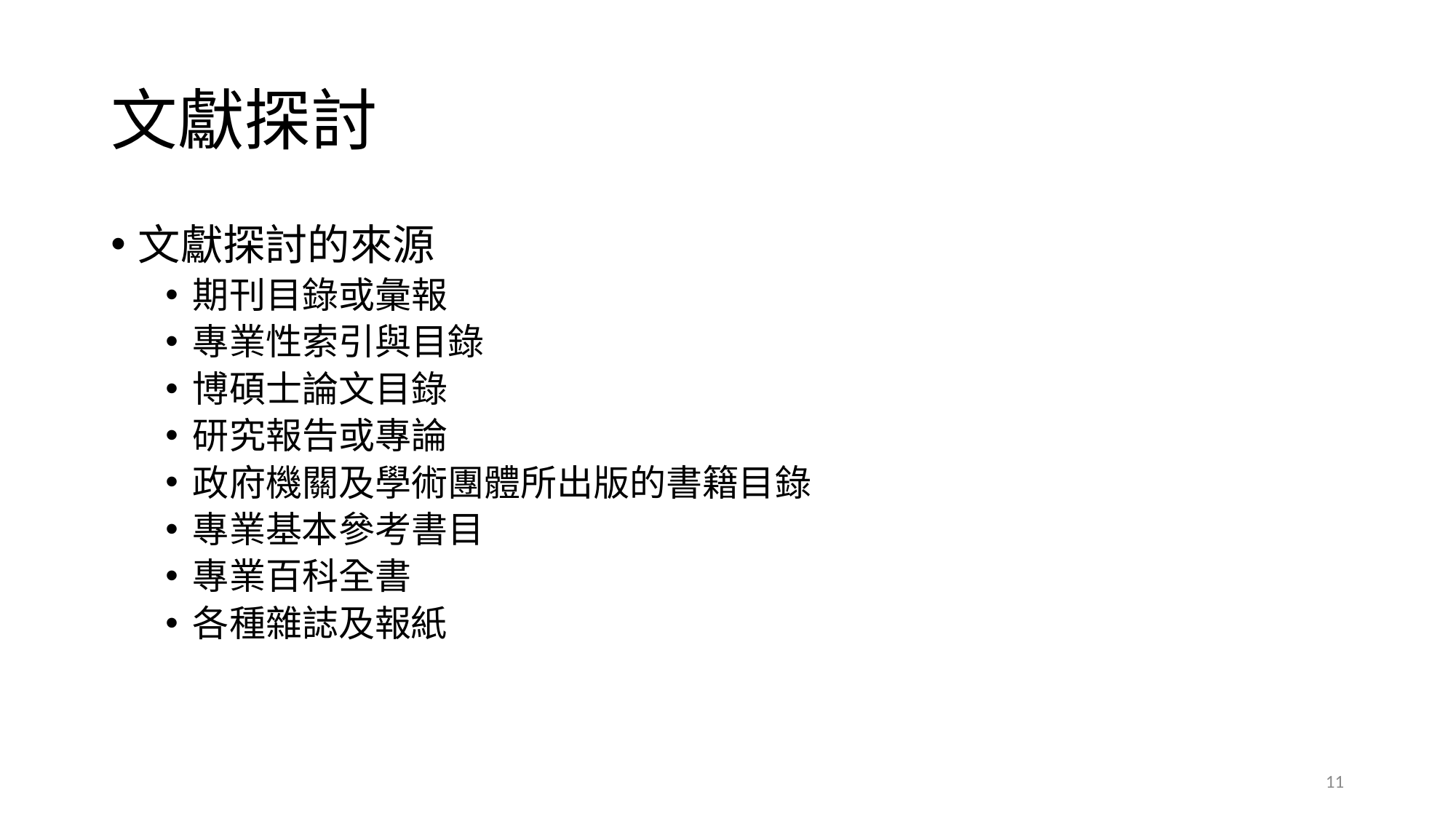

# 文獻探討
文獻探討的來源
期刊目錄或彙報
專業性索引與目錄
博碩士論文目錄
研究報告或專論
政府機關及學術團體所出版的書籍目錄
專業基本參考書目
專業百科全書
各種雜誌及報紙
11